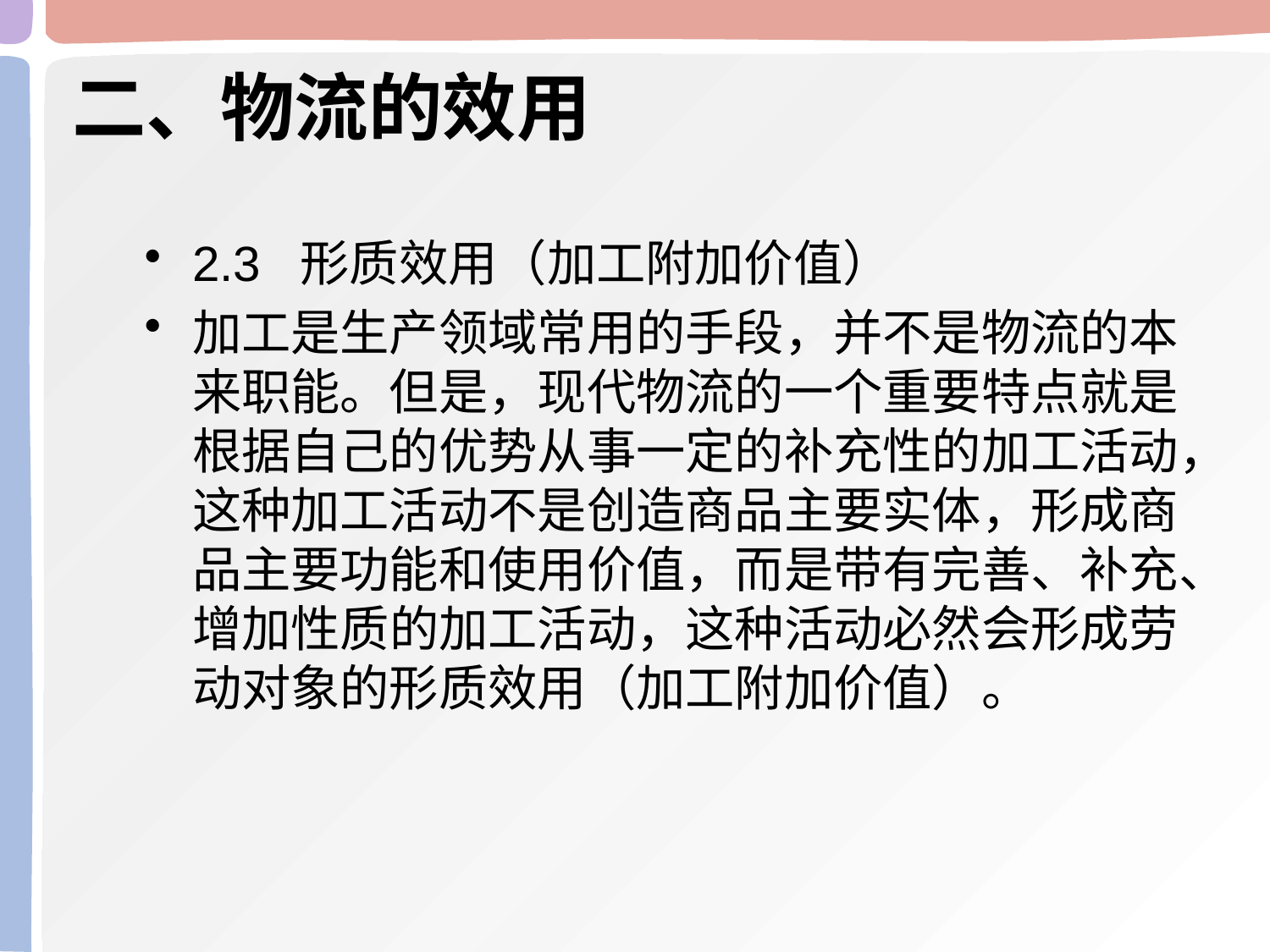

二、物流的效用
2.3  形质效用（加工附加价值）
加工是生产领域常用的手段，并不是物流的本来职能。但是，现代物流的一个重要特点就是根据自己的优势从事一定的补充性的加工活动，这种加工活动不是创造商品主要实体，形成商品主要功能和使用价值，而是带有完善、补充、增加性质的加工活动，这种活动必然会形成劳动对象的形质效用（加工附加价值）。